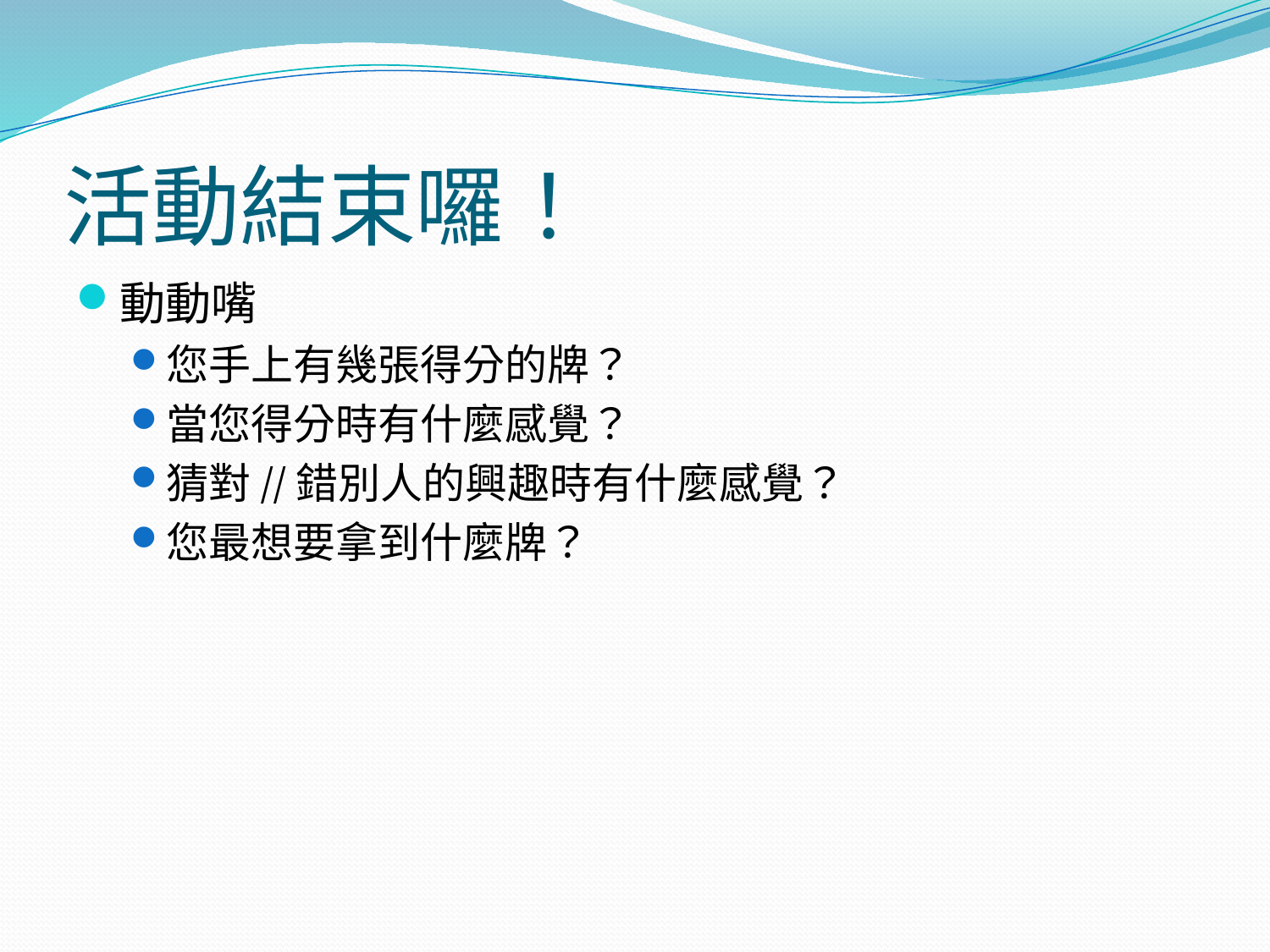

# 活動結束囉！
動動嘴
您手上有幾張得分的牌？
當您得分時有什麼感覺？
猜對//錯別人的興趣時有什麼感覺？
您最想要拿到什麼牌？